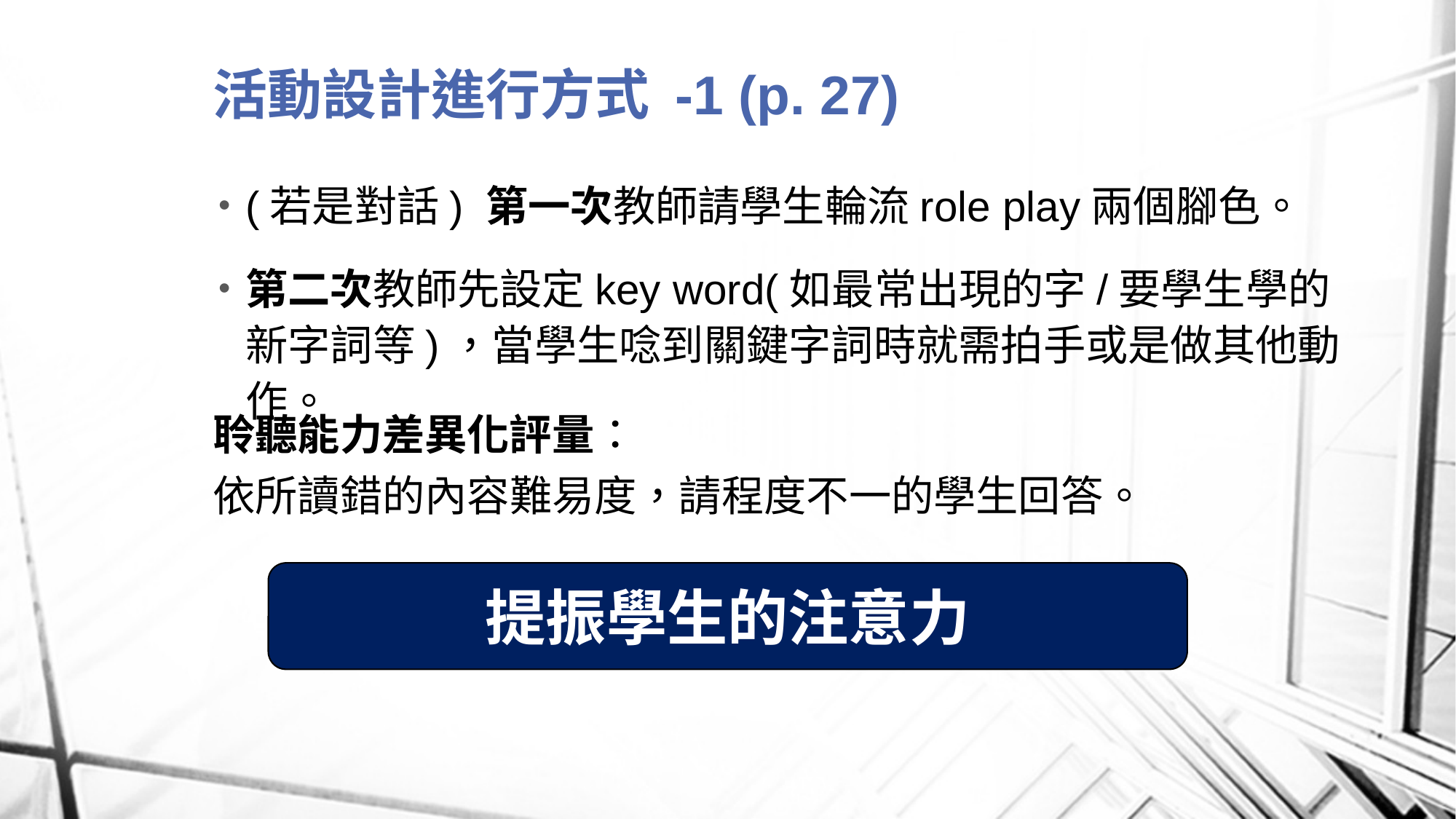

# 活動設計進行方式 -1 (p. 27)
(若是對話) 第一次教師請學生輪流role play兩個腳色。
第二次教師先設定key word(如最常出現的字/要學生學的新字詞等)，當學生唸到關鍵字詞時就需拍手或是做其他動作。
聆聽能力差異化評量：
依所讀錯的內容難易度，請程度不一的學生回答。
提振學生的注意力